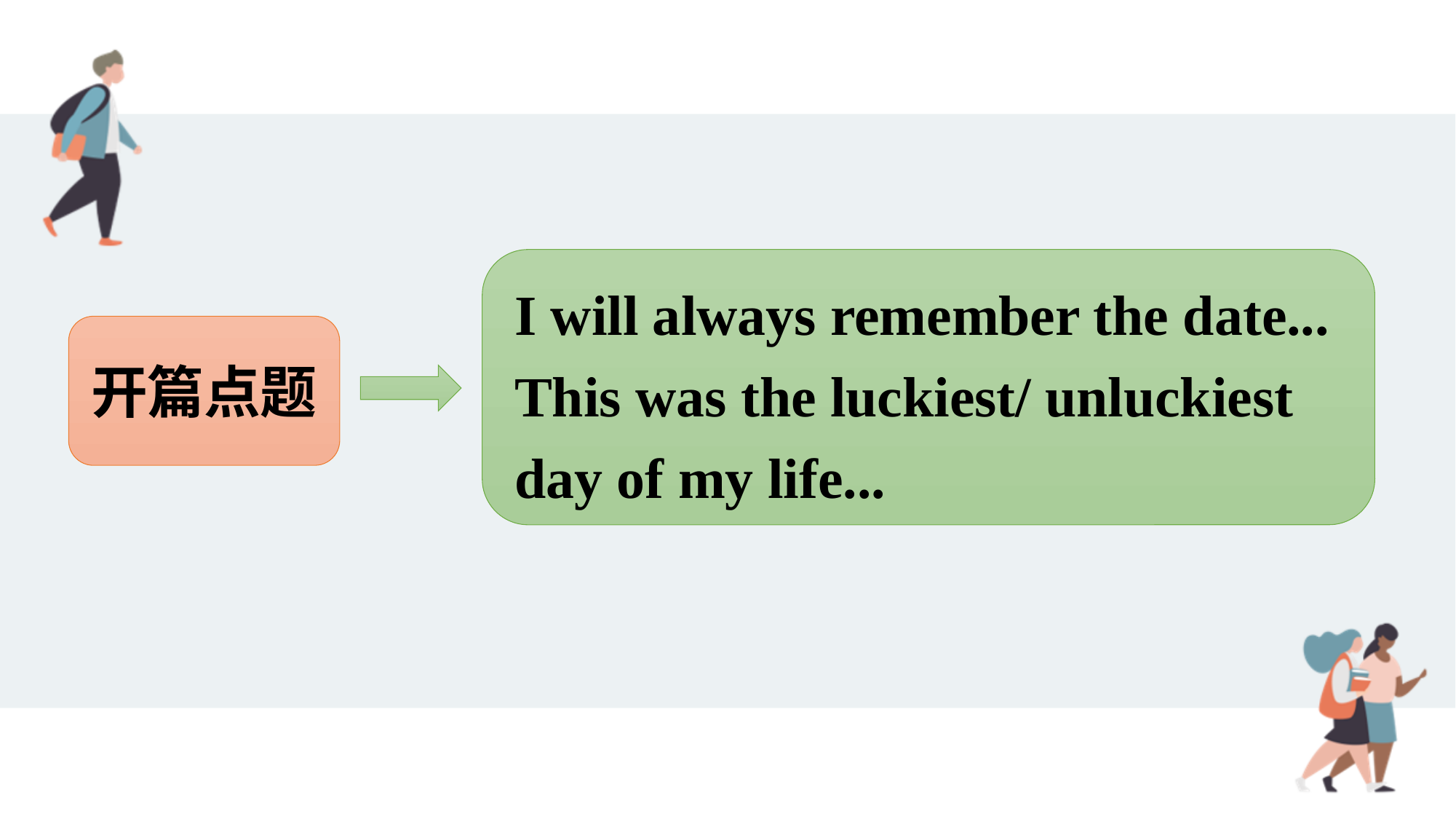

I will always remember the date...
This was the luckiest/ unluckiest day of my life...
开篇点题